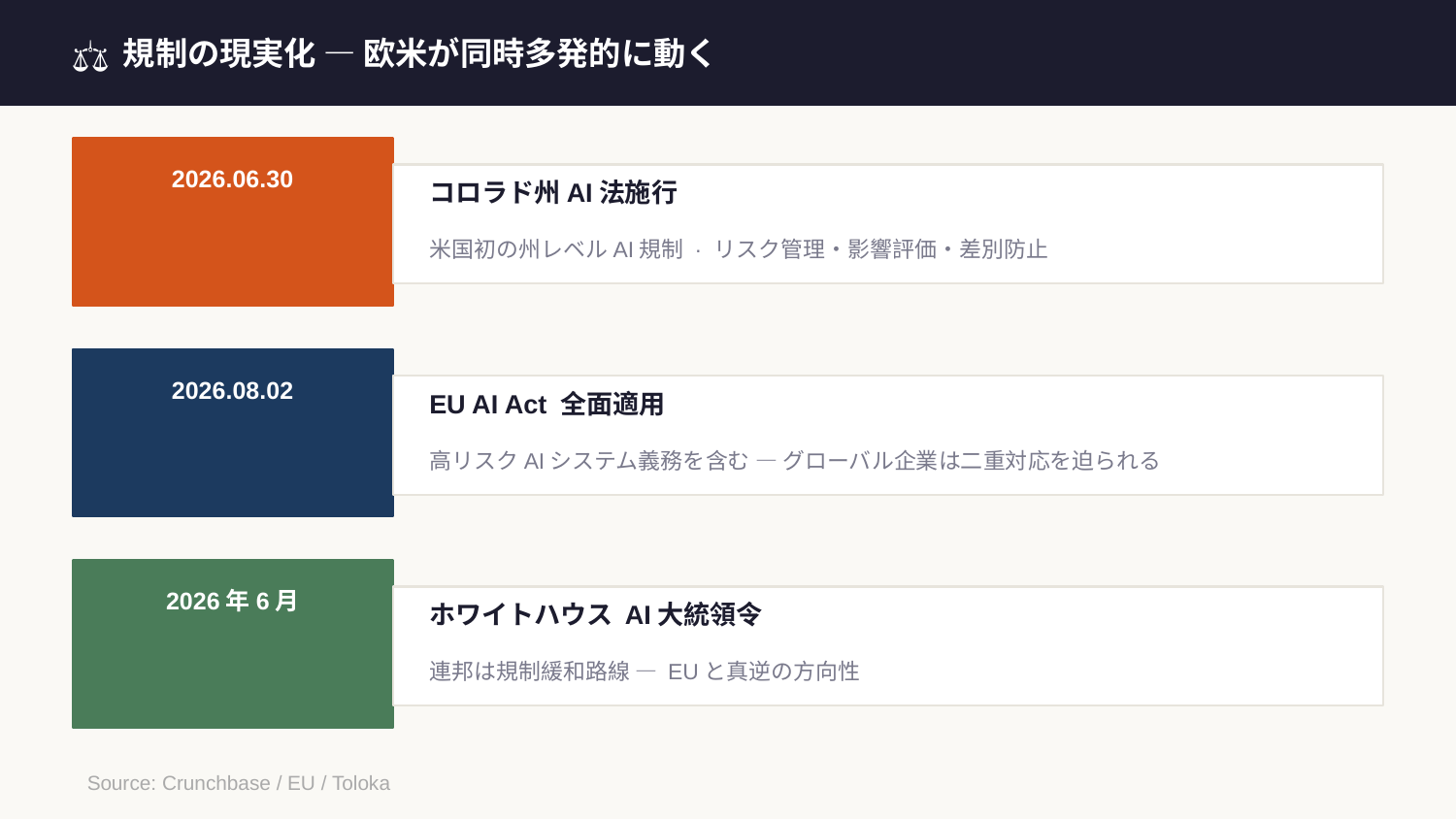

⚖️ 規制の現実化 — 欧米が同時多発的に動く

2026.06.30

コロラド州AI法施行
米国初の州レベルAI規制 · リスク管理・影響評価・差別防止

2026.08.02

EU AI Act 全面適用
高リスクAIシステム義務を含む — グローバル企業は二重対応を迫られる

2026年6月

ホワイトハウス AI大統領令
連邦は規制緩和路線 — EUと真逆の方向性
Source: Crunchbase / EU / Toloka